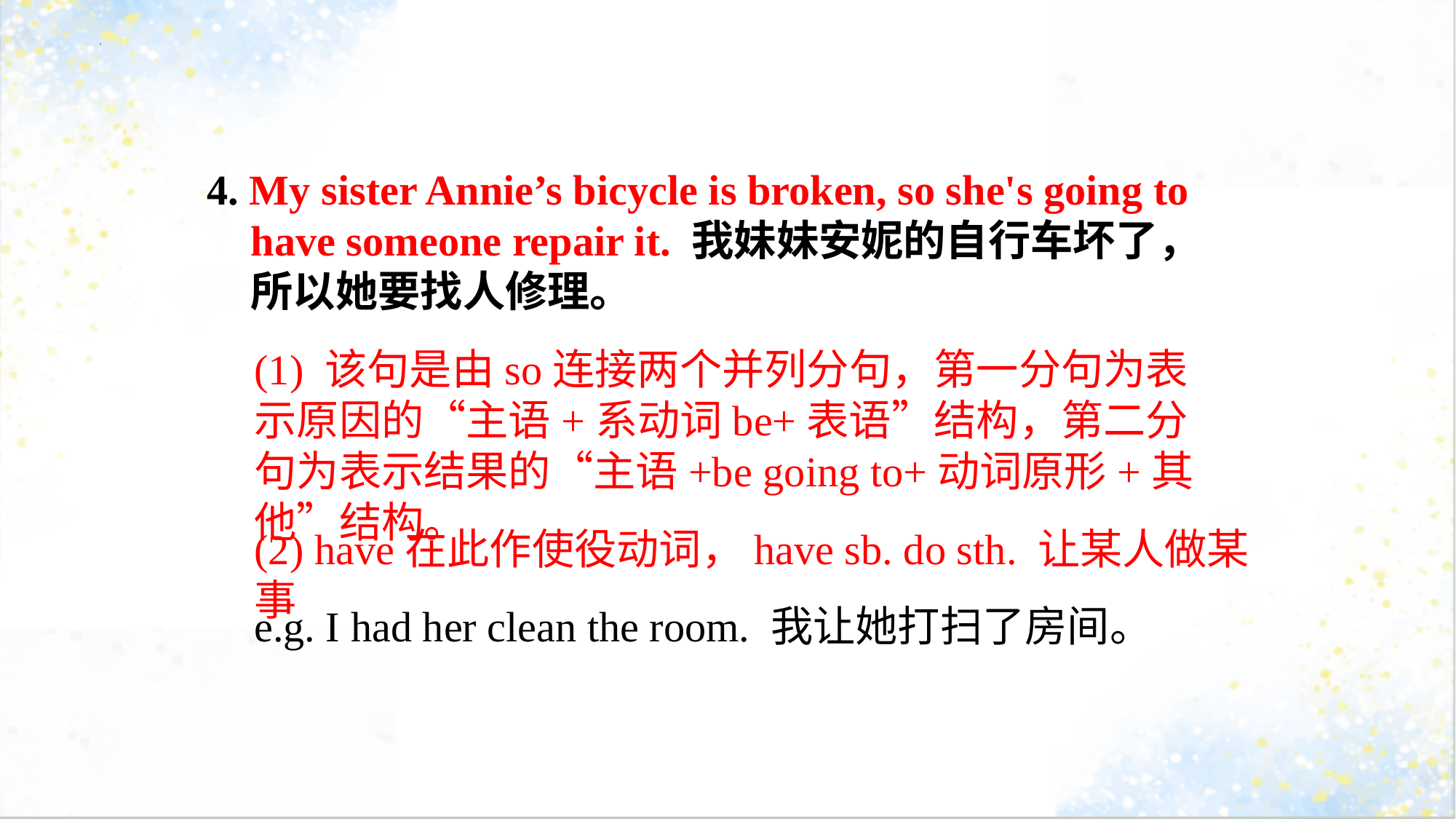

4. My sister Annie’s bicycle is broken, so she's going to have someone repair it. 我妹妹安妮的自行车坏了，所以她要找人修理。
(1) 该句是由so连接两个并列分句，第一分句为表示原因的“主语+系动词be+表语”结构，第二分句为表示结果的“主语+be going to+动词原形+其他”结构。
(2) have在此作使役动词，have sb. do sth. 让某人做某事
e.g. I had her clean the room. 我让她打扫了房间。